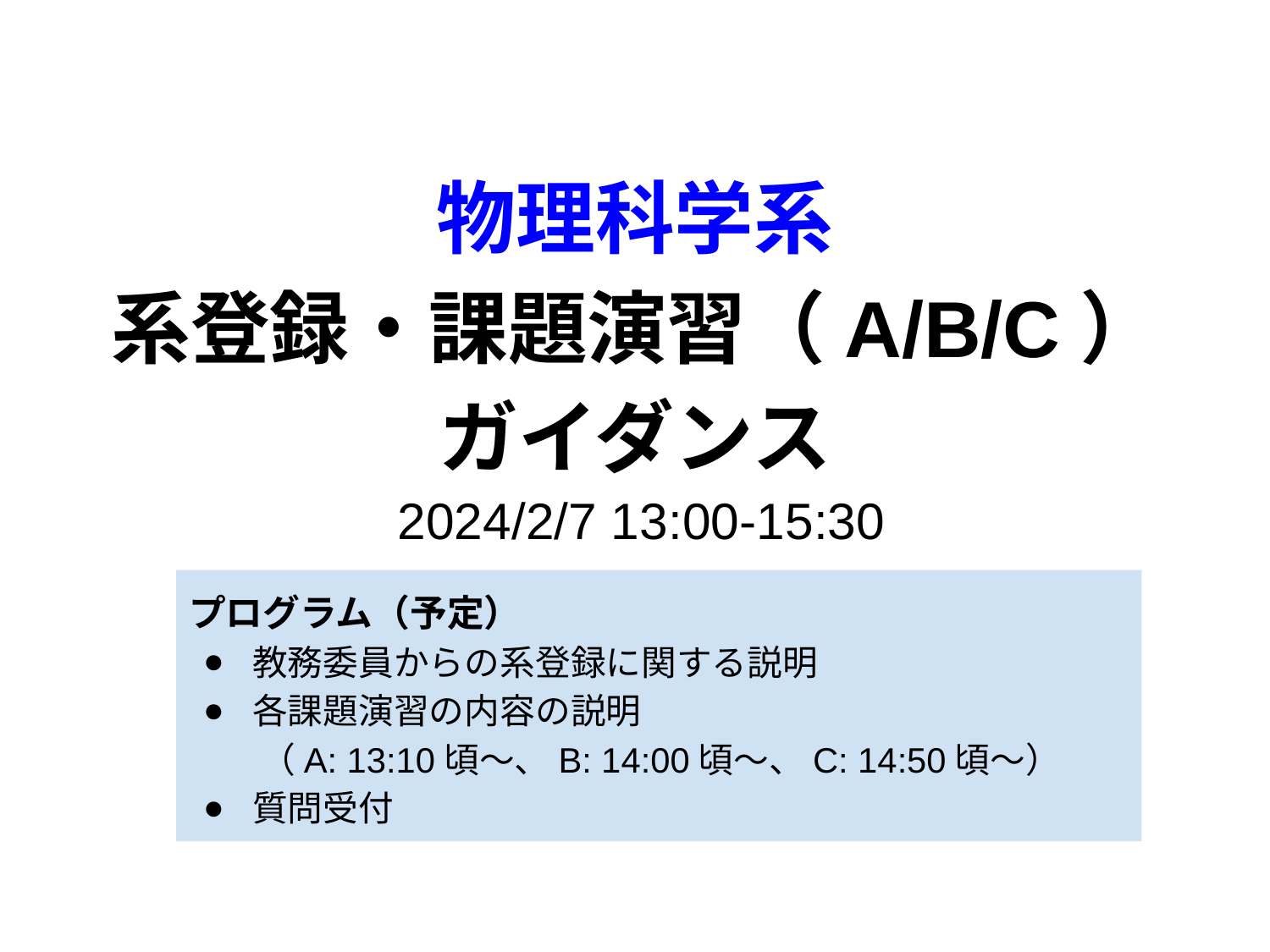

物理科学系
系登録・課題演習（A/B/C）
ガイダンス

2024/2/7 13:00-15:30
プログラム（予定）
教務委員からの系登録に関する説明
各課題演習の内容の説明
 （A: 13:10頃～、B: 14:00頃～、C: 14:50頃～）
質問受付